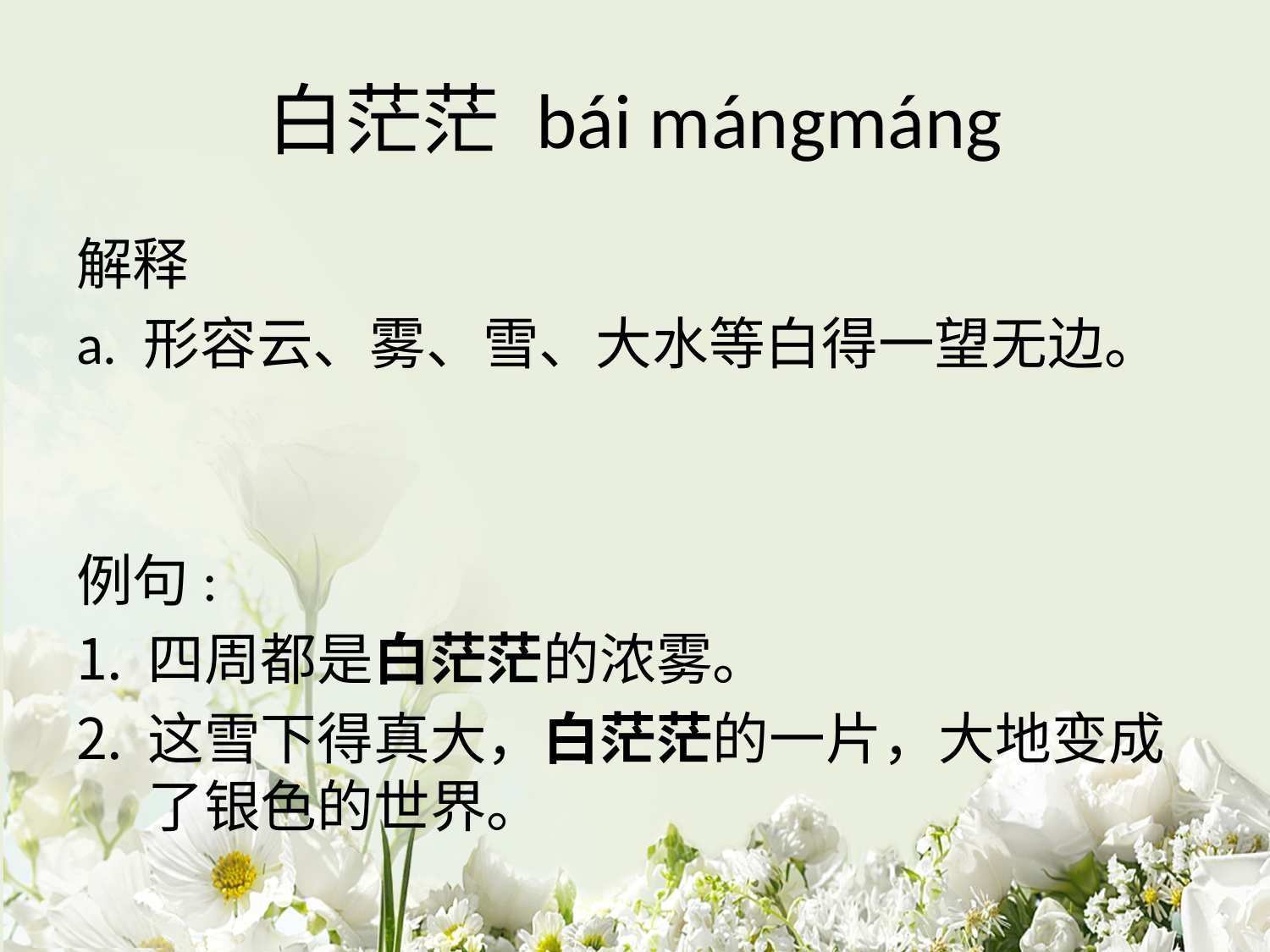

# 白茫茫 bái mángmáng
解释
a. 形容云、雾、雪、大水等白得一望无边。

例句:
四周都是白茫茫的浓雾。
这雪下得真大，白茫茫的一片，大地变成了银色的世界。